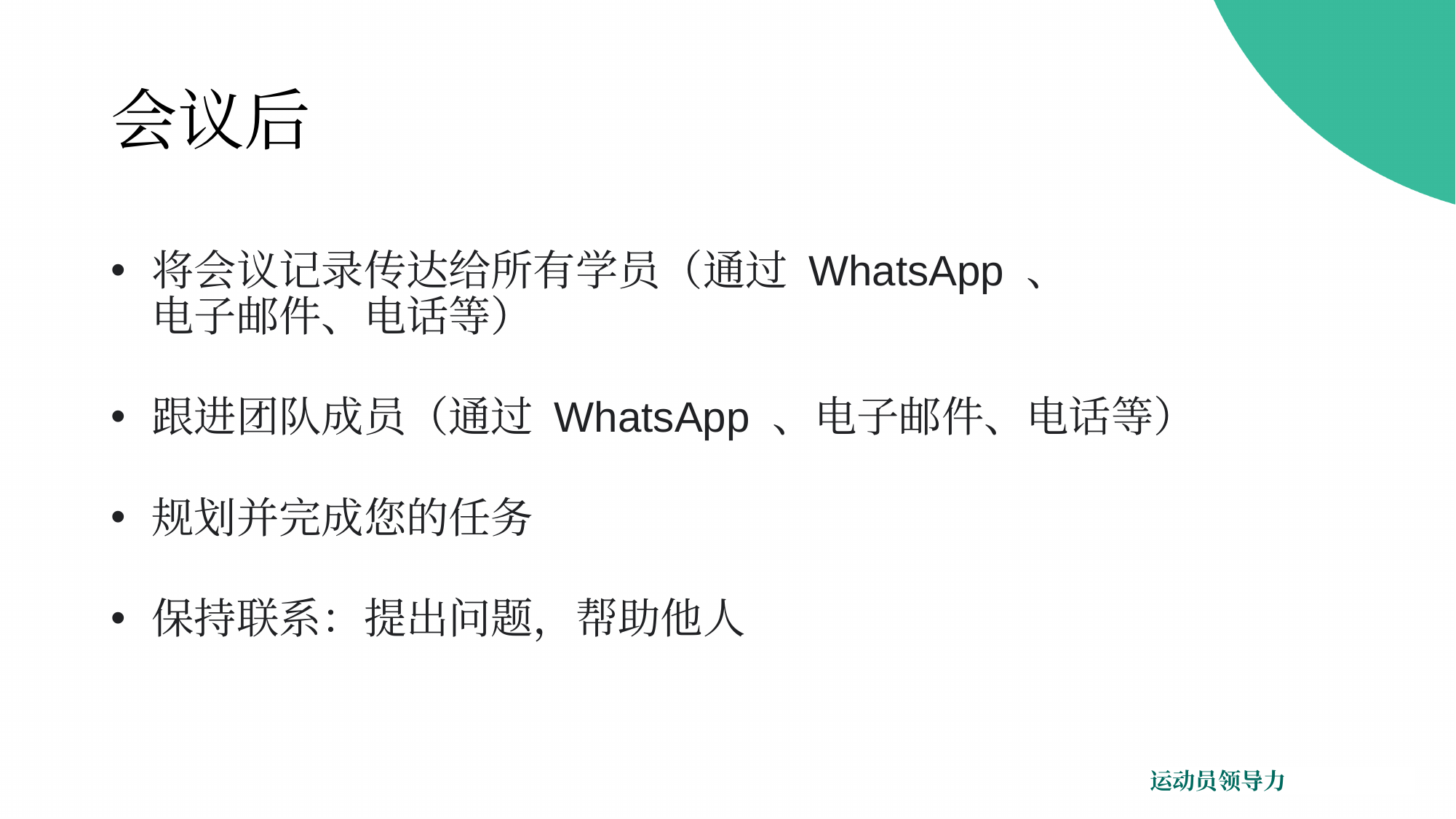

# 会议后
将会议记录传达给所有学员（通过 WhatsApp 、
电子邮件、电话等）

跟进团队成员（通过 WhatsApp 、电子邮件、电话等）

规划并完成您的任务

保持联系：提出问题，帮助他人
运动员领导力